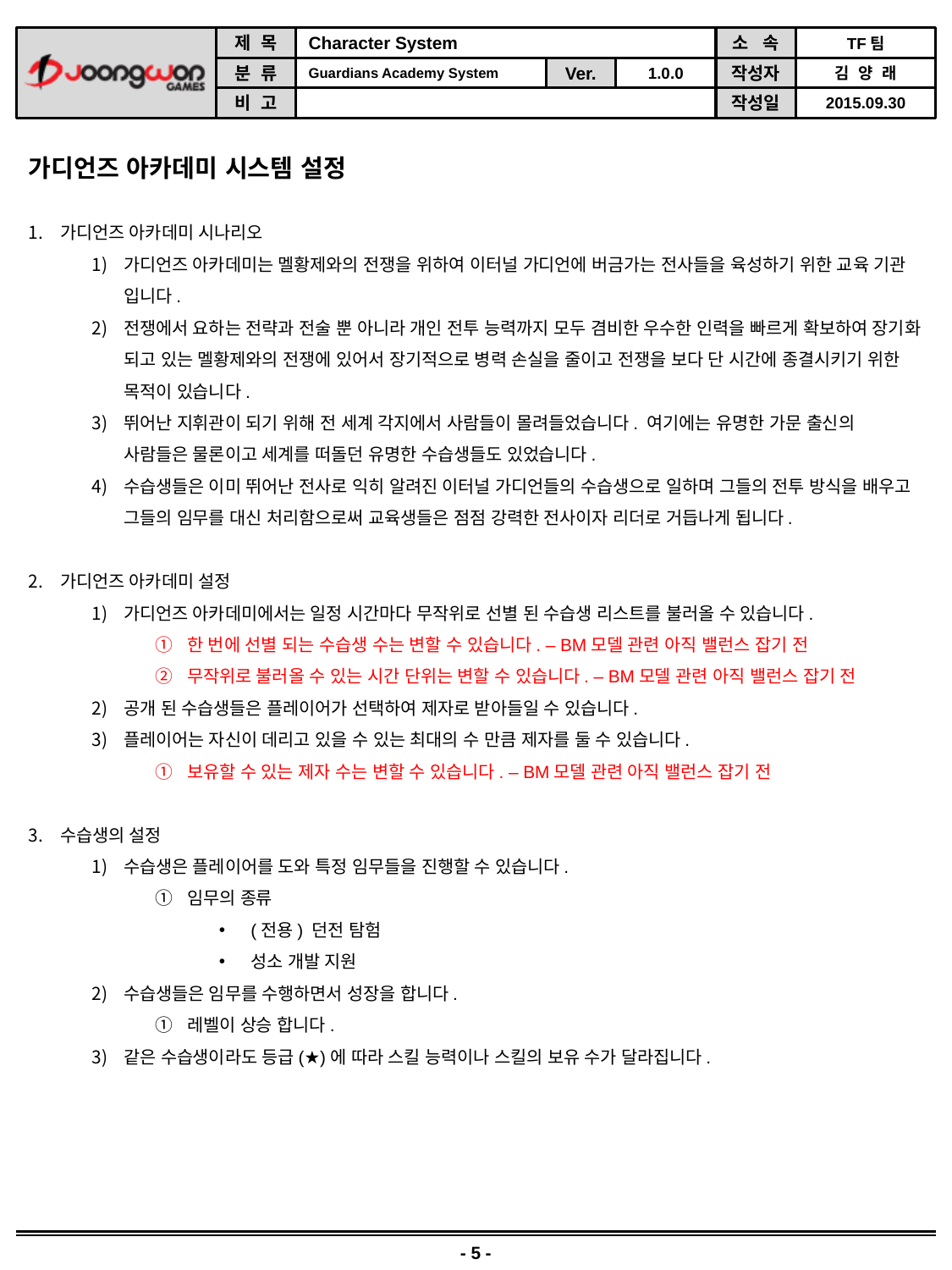

가디언즈 아카데미 시스템 설정
가디언즈 아카데미 시나리오
가디언즈 아카데미는 멜황제와의 전쟁을 위하여 이터널 가디언에 버금가는 전사들을 육성하기 위한 교육 기관 입니다.
전쟁에서 요하는 전략과 전술 뿐 아니라 개인 전투 능력까지 모두 겸비한 우수한 인력을 빠르게 확보하여 장기화 되고 있는 멜황제와의 전쟁에 있어서 장기적으로 병력 손실을 줄이고 전쟁을 보다 단 시간에 종결시키기 위한 목적이 있습니다.
뛰어난 지휘관이 되기 위해 전 세계 각지에서 사람들이 몰려들었습니다. 여기에는 유명한 가문 출신의 사람들은 물론이고 세계를 떠돌던 유명한 수습생들도 있었습니다.
수습생들은 이미 뛰어난 전사로 익히 알려진 이터널 가디언들의 수습생으로 일하며 그들의 전투 방식을 배우고 그들의 임무를 대신 처리함으로써 교육생들은 점점 강력한 전사이자 리더로 거듭나게 됩니다.

가디언즈 아카데미 설정
가디언즈 아카데미에서는 일정 시간마다 무작위로 선별 된 수습생 리스트를 불러올 수 있습니다.
한 번에 선별 되는 수습생 수는 변할 수 있습니다. – BM모델 관련 아직 밸런스 잡기 전
무작위로 불러올 수 있는 시간 단위는 변할 수 있습니다. – BM모델 관련 아직 밸런스 잡기 전
공개 된 수습생들은 플레이어가 선택하여 제자로 받아들일 수 있습니다.
플레이어는 자신이 데리고 있을 수 있는 최대의 수 만큼 제자를 둘 수 있습니다.
보유할 수 있는 제자 수는 변할 수 있습니다. – BM모델 관련 아직 밸런스 잡기 전

수습생의 설정
수습생은 플레이어를 도와 특정 임무들을 진행할 수 있습니다.
임무의 종류
(전용) 던전 탐험
성소 개발 지원
수습생들은 임무를 수행하면서 성장을 합니다.
레벨이 상승 합니다.
같은 수습생이라도 등급(★)에 따라 스킬 능력이나 스킬의 보유 수가 달라집니다.
- 5 -